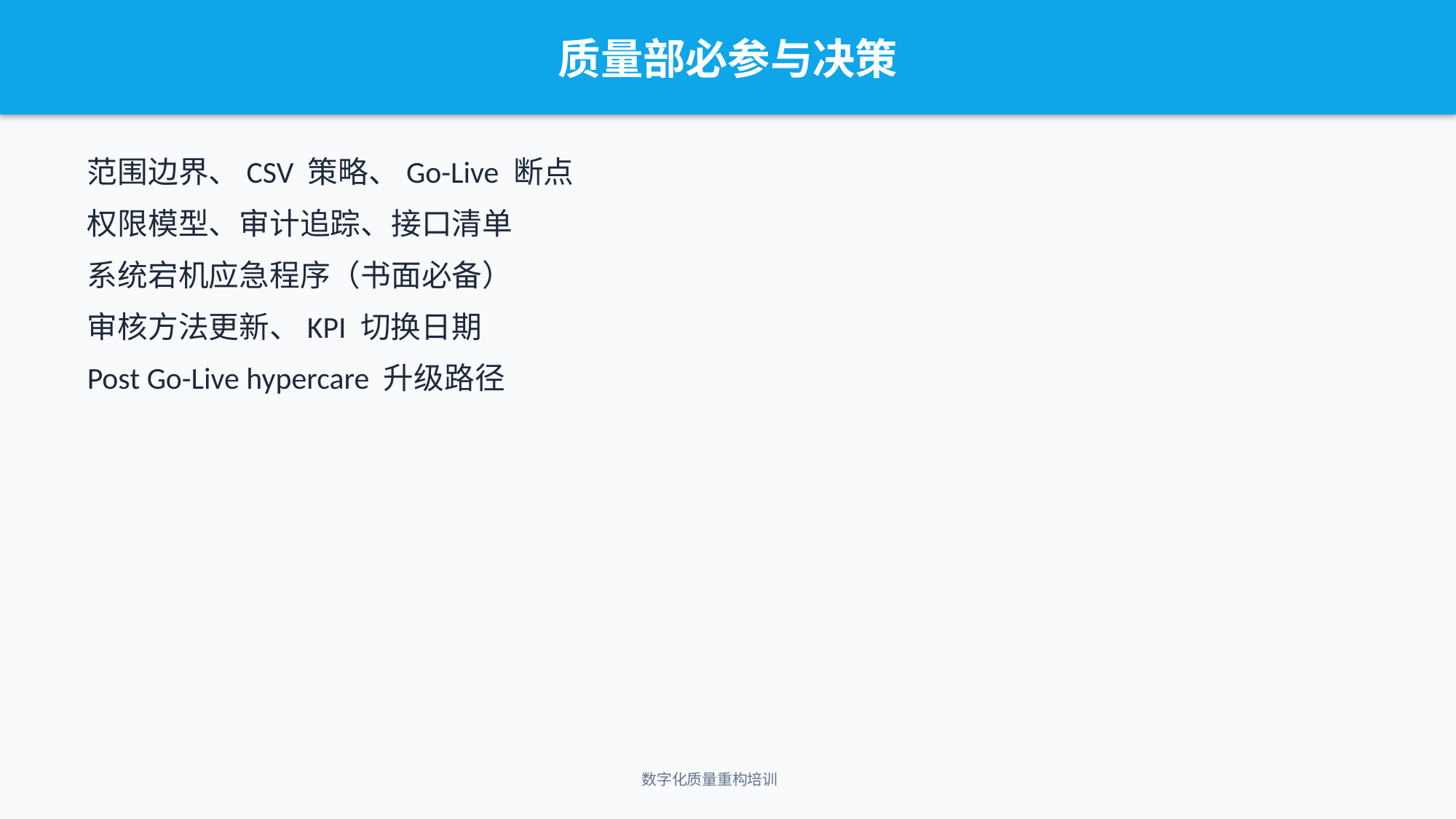

质量部必参与决策
范围边界、CSV 策略、Go-Live 断点
权限模型、审计追踪、接口清单
系统宕机应急程序（书面必备）
审核方法更新、KPI 切换日期
Post Go-Live hypercare 升级路径
数字化质量重构培训